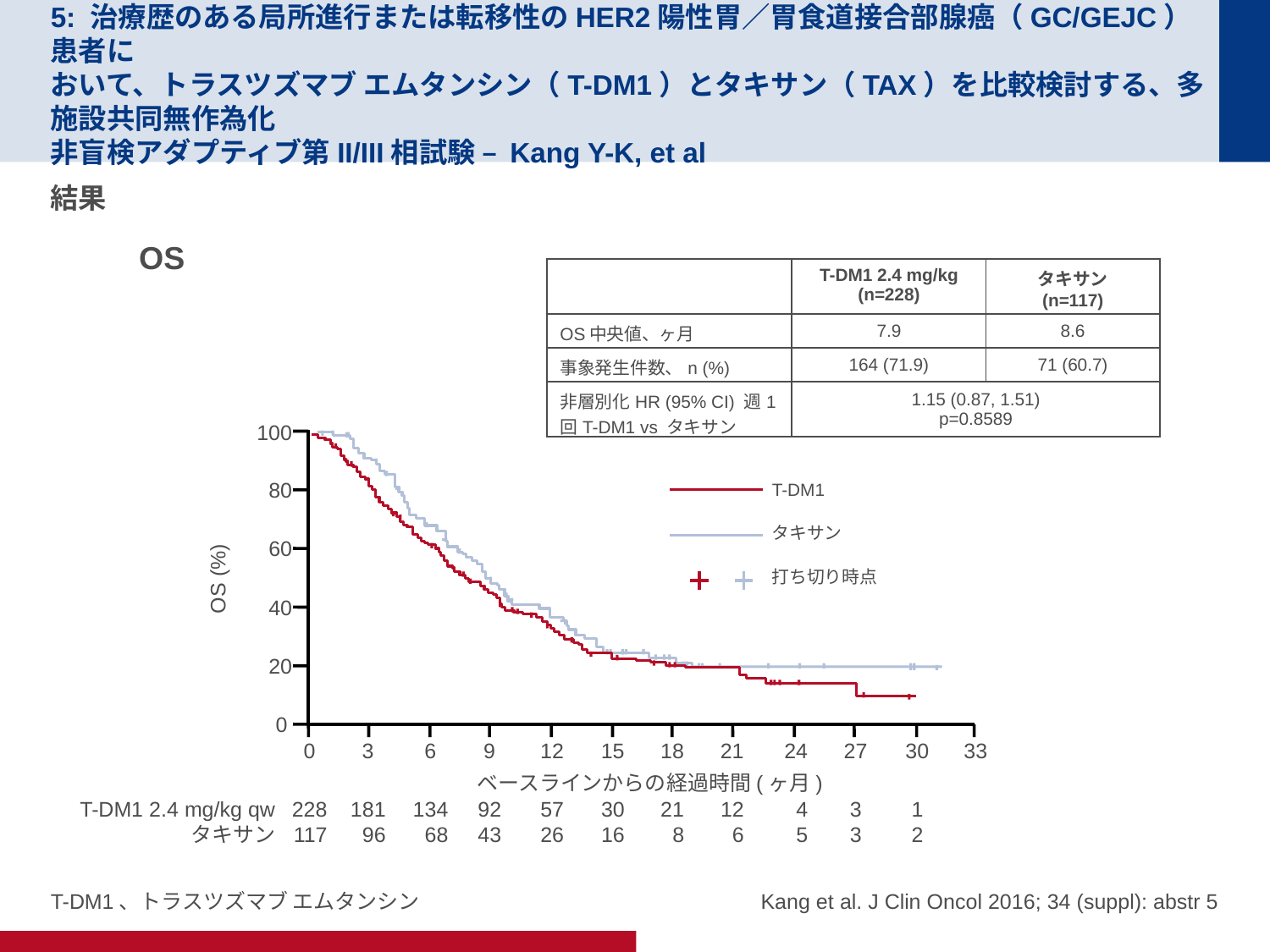

# 5: 治療歴のある局所進行または転移性のHER2陽性胃／胃食道接合部腺癌（GC/GEJC）患者に おいて、トラスツズマブ エムタンシン（T-DM1）とタキサン（TAX）を比較検討する、多施設共同無作為化 非盲検アダプティブ第II/III相試験 – Kang Y-K, et al
結果

OS
|  | T-DM1 2.4 mg/kg (n=228) | タキサン (n=117) |
| --- | --- | --- |
| OS中央値、ヶ月 | 7.9 | 8.6 |
| 事象発生件数、n (%) | 164 (71.9) | 71 (60.7) |
| 非層別化HR (95% CI) 週1回T-DM1 vs タキサン | 1.15 (0.87, 1.51) p=0.8589 |  |
100

80
T-DM1

タキサン

打ち切り時点

60

OS (%)
40

20

0

0
3
6
9
12
15
18
21
24
27
30
33
ベースラインからの経過時間(ヶ月)
T-DM1 2.4 mg/kg qw
タキサン
228
117
181
96
134
68
92
43
57
26
30
16
21
8
12
6
4
5
3
3
1
2
T-DM1、トラスツズマブ エムタンシン
Kang et al. J Clin Oncol 2016; 34 (suppl): abstr 5